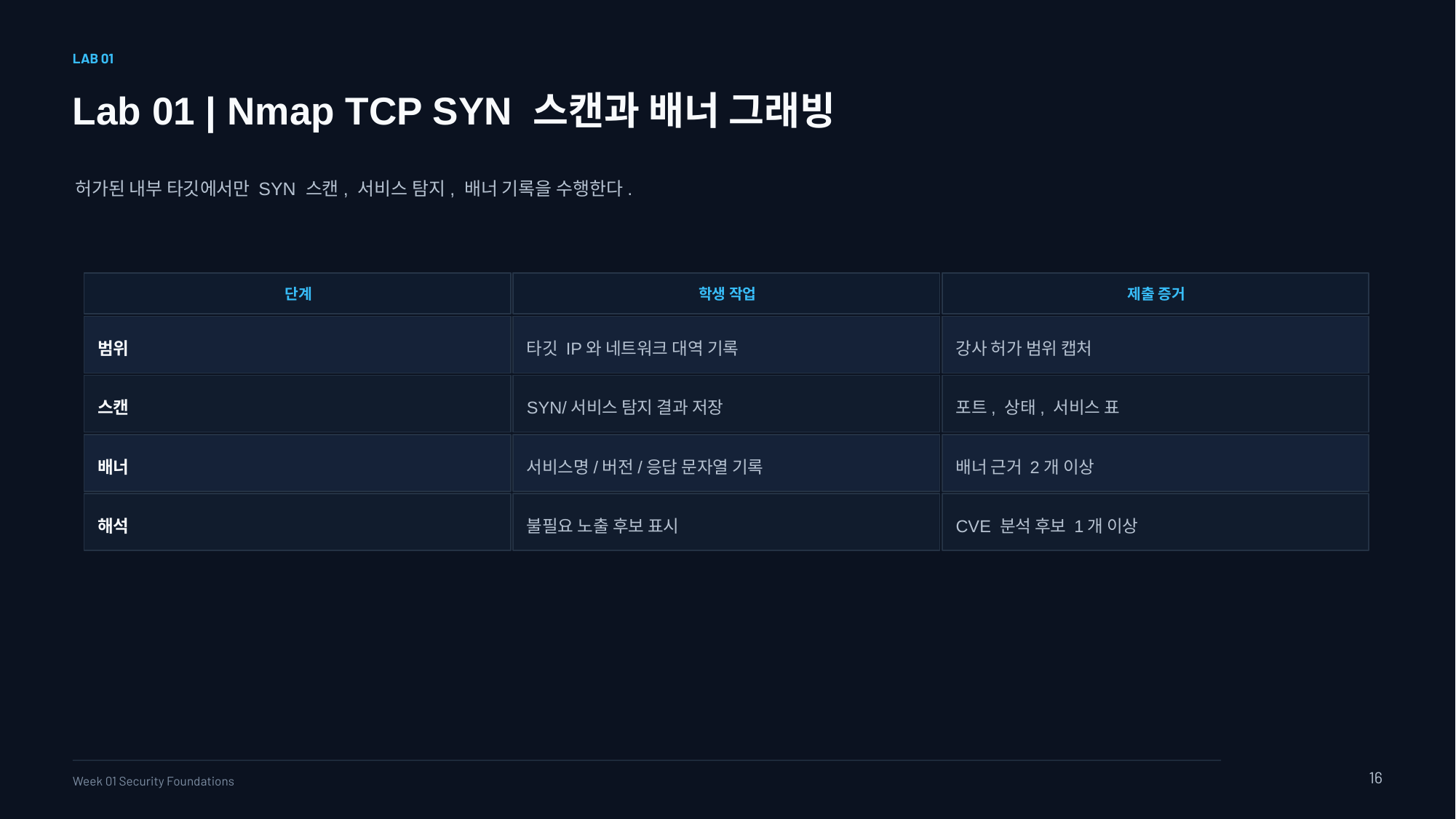

LAB 01
Lab 01 | Nmap TCP SYN 스캔과 배너 그래빙
허가된 내부 타깃에서만 SYN 스캔, 서비스 탐지, 배너 기록을 수행한다.

단계
학생 작업
제출 증거

범위
타깃 IP와 네트워크 대역 기록
강사 허가 범위 캡처

스캔
SYN/서비스 탐지 결과 저장
포트, 상태, 서비스 표

배너
서비스명/버전/응답 문자열 기록
배너 근거 2개 이상

해석
불필요 노출 후보 표시
CVE 분석 후보 1개 이상

16
Week 01 Security Foundations